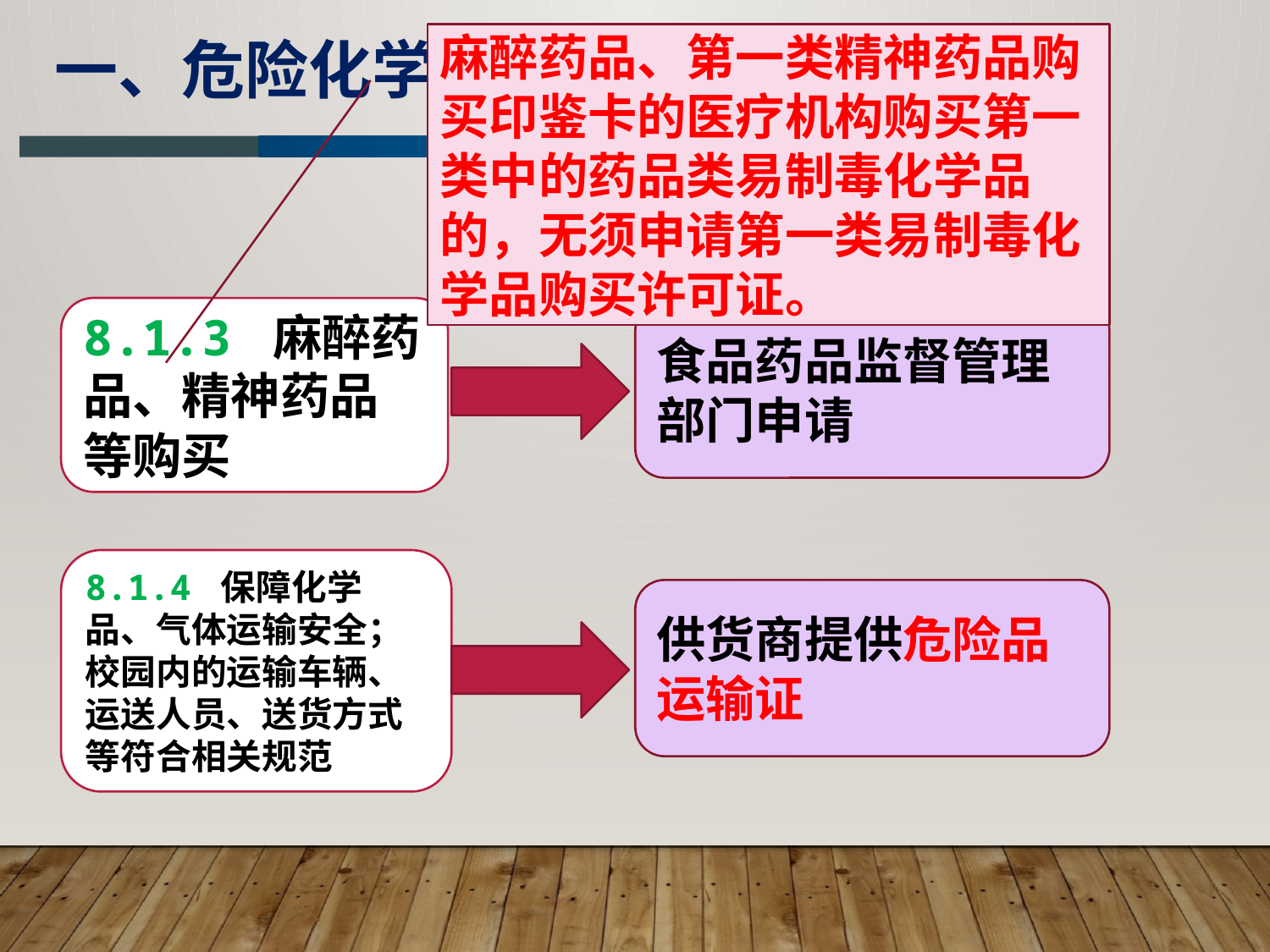

一、危险化学品采购、验收、发放
麻醉药品、第一类精神药品购买印鉴卡的医疗机构购买第一类中的药品类易制毒化学品的，无须申请第一类易制毒化学品购买许可证。

8.1.3 麻醉药品、精神药品等购买
食品药品监督管理部门申请

8.1.4 保障化学品、气体运输安全；校园内的运输车辆、运送人员、送货方式等符合相关规范
供货商提供危险品运输证